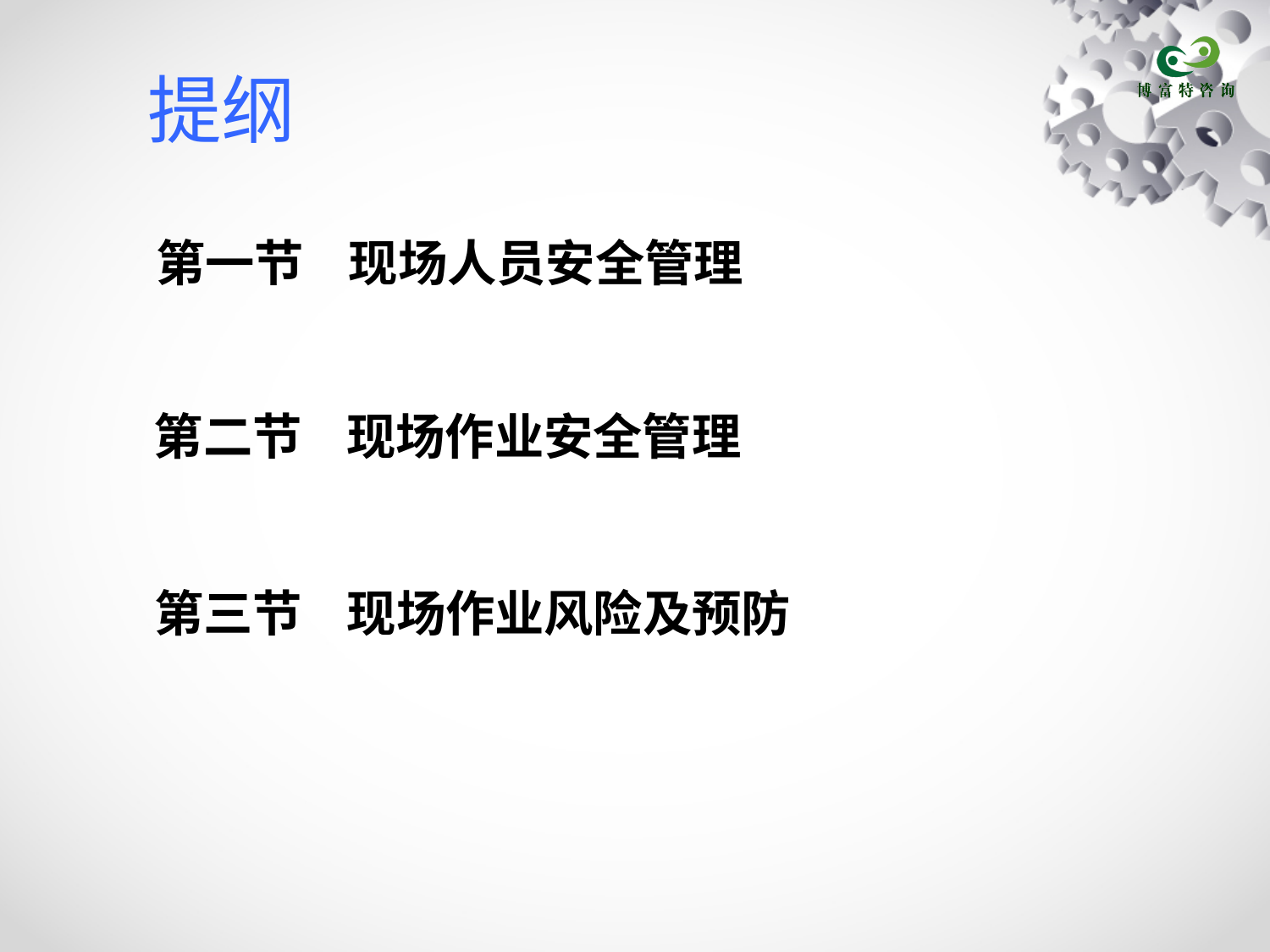

# 提纲
第一节    现场人员安全管理
第二节    现场作业安全管理
第三节    现场作业风险及预防